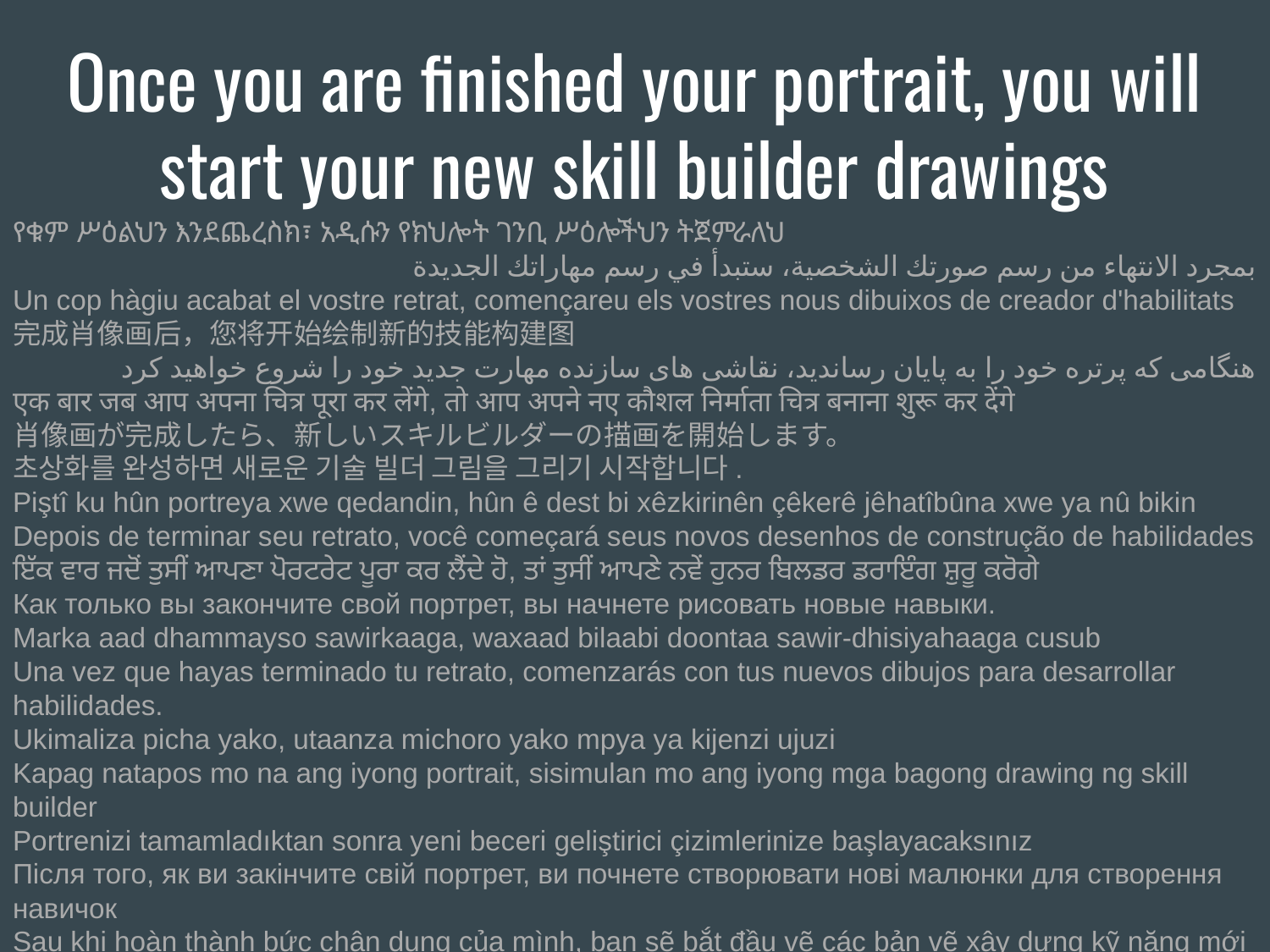

Once you are finished your portrait, you will start your new skill builder drawings
የቁም ሥዕልህን እንደጨረስክ፣ አዲሱን የክህሎት ገንቢ ሥዕሎችህን ትጀምራለህ
بمجرد الانتهاء من رسم صورتك الشخصية، ستبدأ في رسم مهاراتك الجديدة
Un cop hàgiu acabat el vostre retrat, començareu els vostres nous dibuixos de creador d'habilitats
完成肖像画后，您将开始绘制新的技能构建图
هنگامی که پرتره خود را به پایان رساندید، نقاشی های سازنده مهارت جدید خود را شروع خواهید کرد
एक बार जब आप अपना चित्र पूरा कर लेंगे, तो आप अपने नए कौशल निर्माता चित्र बनाना शुरू कर देंगे
肖像画が完成したら、新しいスキルビルダーの描画を開始します。
초상화를 완성하면 새로운 기술 빌더 그림을 그리기 시작합니다.
Piştî ku hûn portreya xwe qedandin, hûn ê dest bi xêzkirinên çêkerê jêhatîbûna xwe ya nû bikin
Depois de terminar seu retrato, você começará seus novos desenhos de construção de habilidades
ਇੱਕ ਵਾਰ ਜਦੋਂ ਤੁਸੀਂ ਆਪਣਾ ਪੋਰਟਰੇਟ ਪੂਰਾ ਕਰ ਲੈਂਦੇ ਹੋ, ਤਾਂ ਤੁਸੀਂ ਆਪਣੇ ਨਵੇਂ ਹੁਨਰ ਬਿਲਡਰ ਡਰਾਇੰਗ ਸ਼ੁਰੂ ਕਰੋਗੇ
Как только вы закончите свой портрет, вы начнете рисовать новые навыки.
Marka aad dhammayso sawirkaaga, waxaad bilaabi doontaa sawir-dhisiyahaaga cusub
Una vez que hayas terminado tu retrato, comenzarás con tus nuevos dibujos para desarrollar habilidades.
Ukimaliza picha yako, utaanza michoro yako mpya ya kijenzi ujuzi
Kapag natapos mo na ang iyong portrait, sisimulan mo ang iyong mga bagong drawing ng skill builder
Portrenizi tamamladıktan sonra yeni beceri geliştirici çizimlerinize başlayacaksınız
Після того, як ви закінчите свій портрет, ви почнете створювати нові малюнки для створення навичок
Sau khi hoàn thành bức chân dung của mình, bạn sẽ bắt đầu vẽ các bản vẽ xây dựng kỹ năng mới của mình